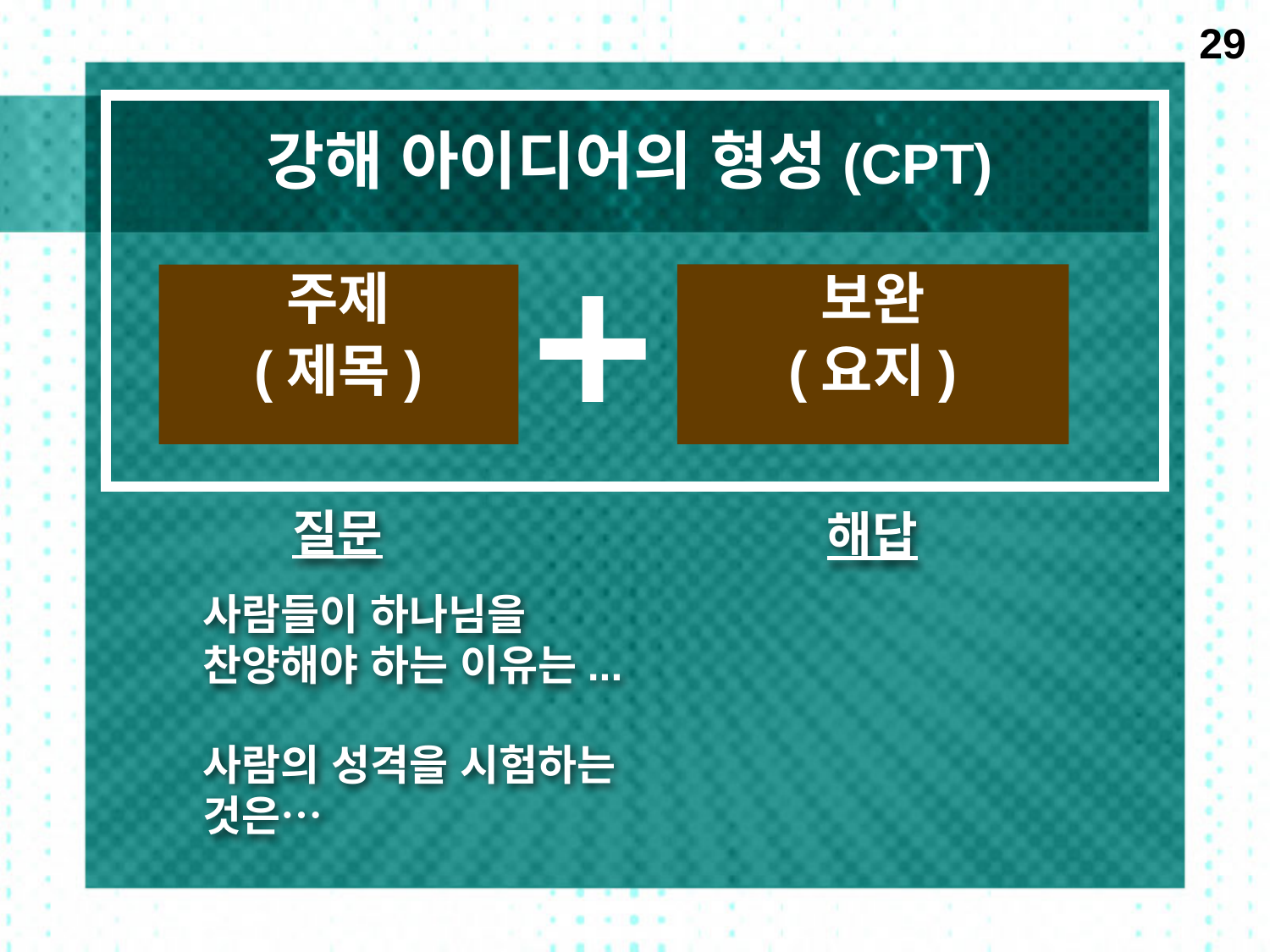

29
# 강해 아이디어의 형성(CPT)

주제
(제목)
보완
(요지)

질문
해답
사람들이 하나님을 찬양해야 하는 이유는...
사람의 성격을 시험하는 것은…